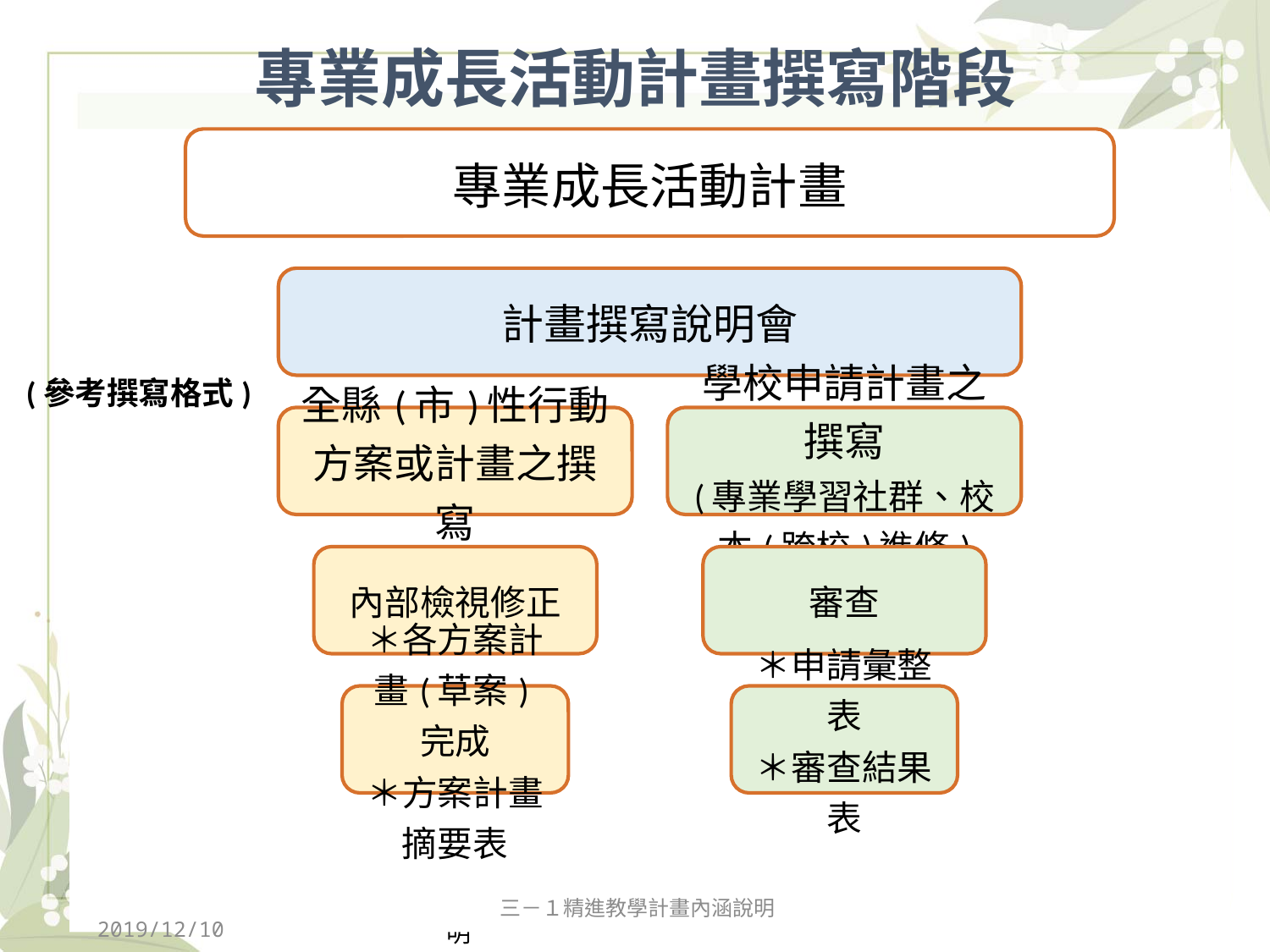

# 專業成長活動計畫撰寫階段
計畫撰寫說明會
審查
＊申請彙整表
＊審查結果表
內部檢視修正
＊各方案計畫(草案)完成
＊方案計畫摘要表
專業成長活動計畫

(參考撰寫格式)
2019/3/6
二－１精進教學要點及整體計畫說明
三－１精進教學計畫內涵說明
2019/12/10